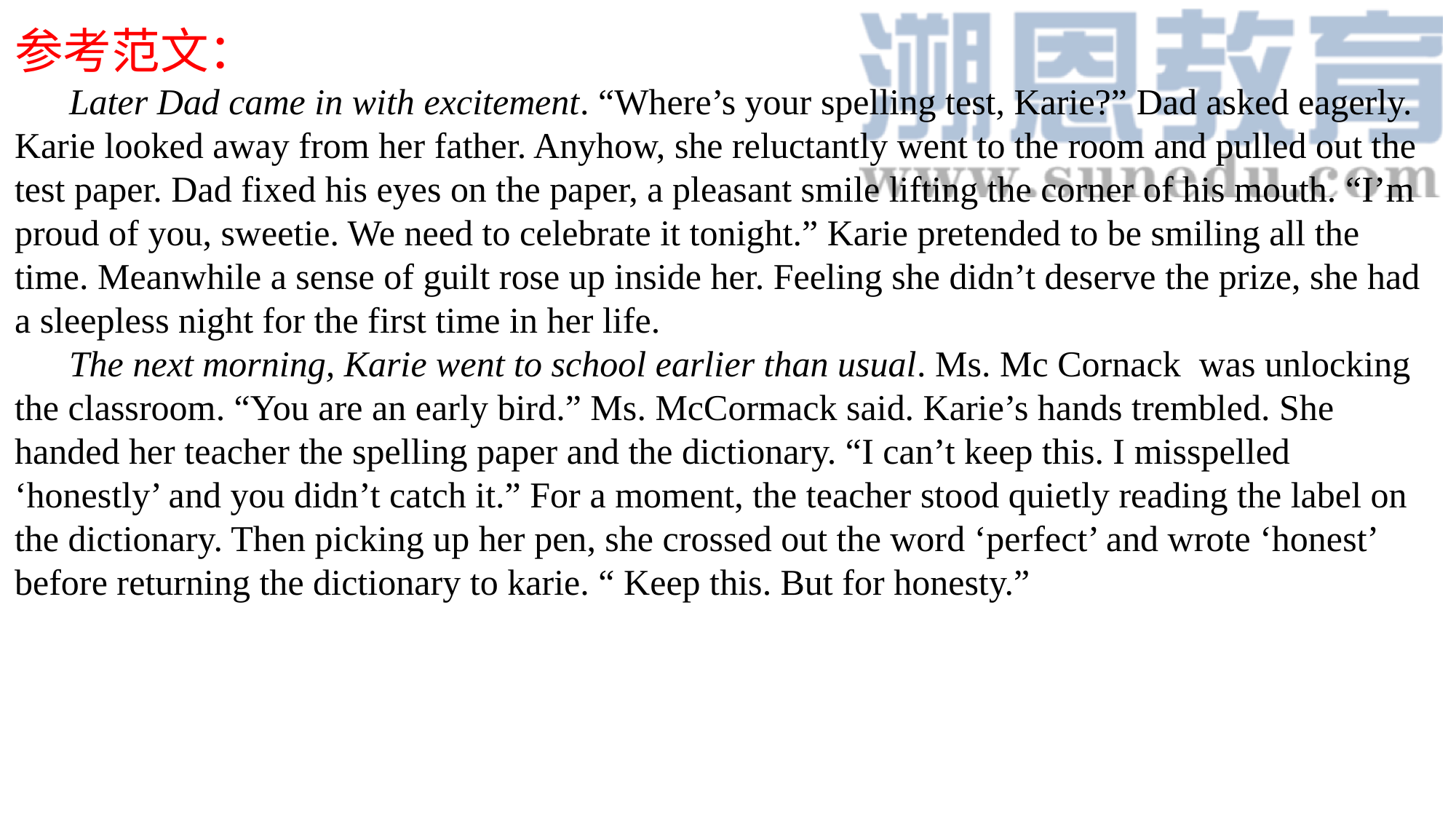

参考范文：
      Later Dad came in with excitement. “Where’s your spelling test, Karie?” Dad asked eagerly. Karie looked away from her father. Anyhow, she reluctantly went to the room and pulled out the test paper. Dad fixed his eyes on the paper, a pleasant smile lifting the corner of his mouth. “I’m proud of you, sweetie. We need to celebrate it tonight.” Karie pretended to be smiling all the time. Meanwhile a sense of guilt rose up inside her. Feeling she didn’t deserve the prize, she had a sleepless night for the first time in her life.
      The next morning, Karie went to school earlier than usual. Ms. Mc Cornack  was unlocking the classroom. “You are an early bird.” Ms. McCormack said. Karie’s hands trembled. She handed her teacher the spelling paper and the dictionary. “I can’t keep this. I misspelled ‘honestly’ and you didn’t catch it.” For a moment, the teacher stood quietly reading the label on the dictionary. Then picking up her pen, she crossed out the word ‘perfect’ and wrote ‘honest’ before returning the dictionary to karie. “ Keep this. But for honesty.”